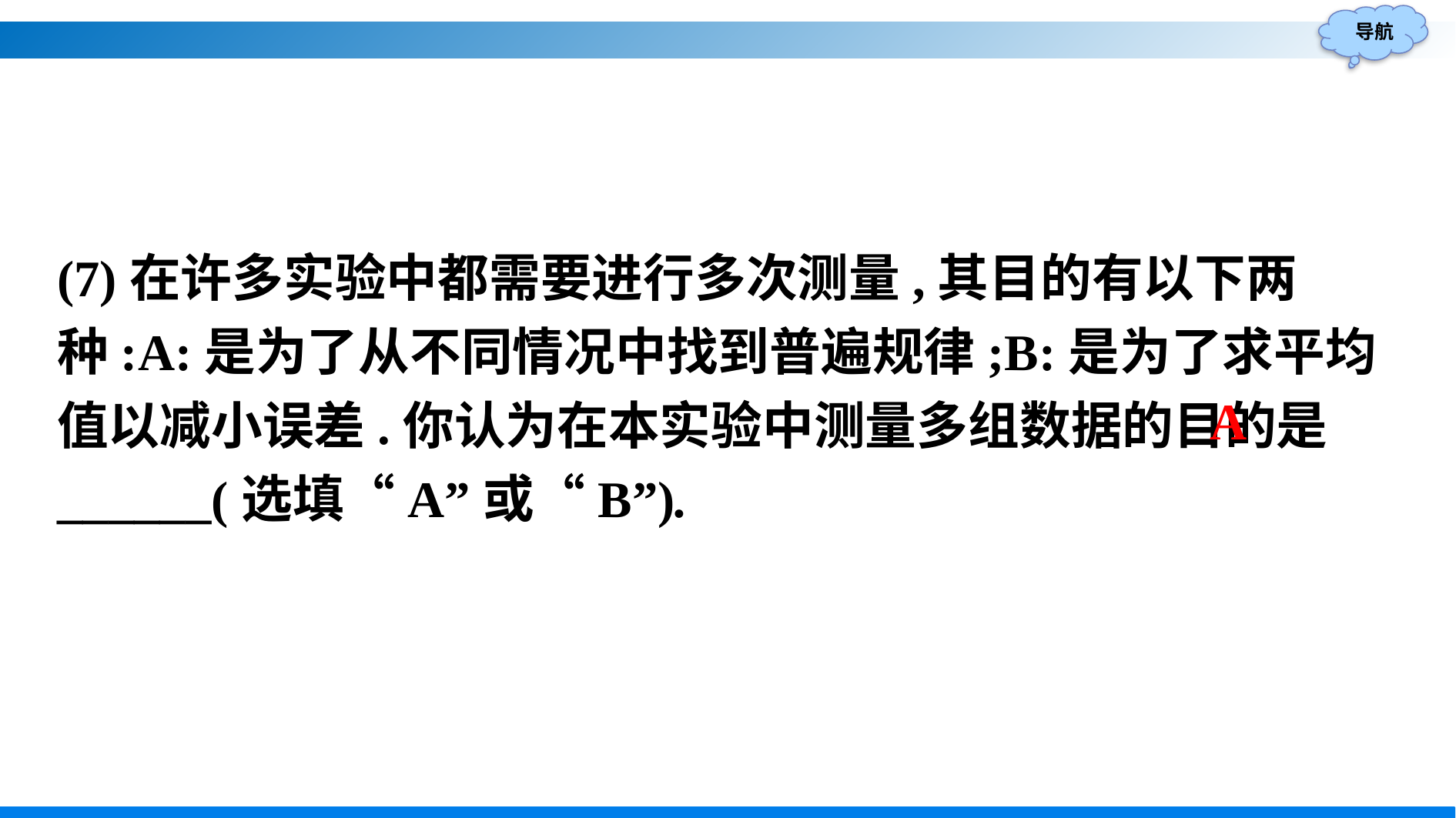

(7)在许多实验中都需要进行多次测量,其目的有以下两种:A:是为了从不同情况中找到普遍规律;B:是为了求平均值以减小误差.你认为在本实验中测量多组数据的目的是______(选填“A”或“B”).
A